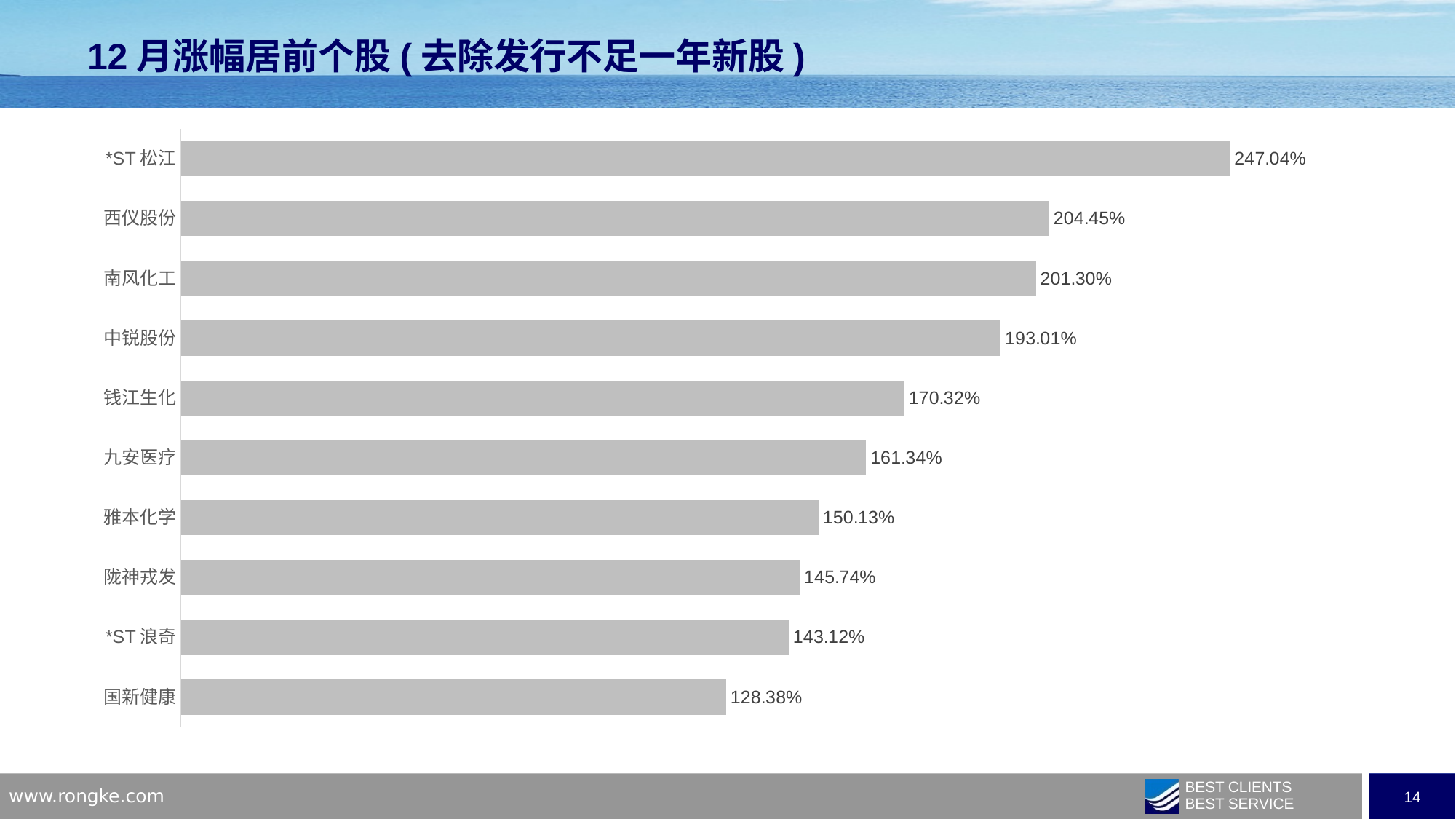

12月涨幅居前个股(去除发行不足一年新股)

### Chart

| Category | 月涨跌幅 |
|---|---|
| *ST松江 | 2.4703567648253064 |
| 西仪股份 | 2.0444711538461537 |
| 南风化工 | 2.0129857587464413 |
| 中锐股份 | 1.9301075268817205 |
| 钱江生化 | 1.7032434161739216 |
| 九安医疗 | 1.6133966244725735 |
| 雅本化学 | 1.501305483028721 |
| 陇神戎发 | 1.4574290484140233 |
| *ST浪奇 | 1.4311587504388625 |
| 国新健康 | 1.2837837837837838 |